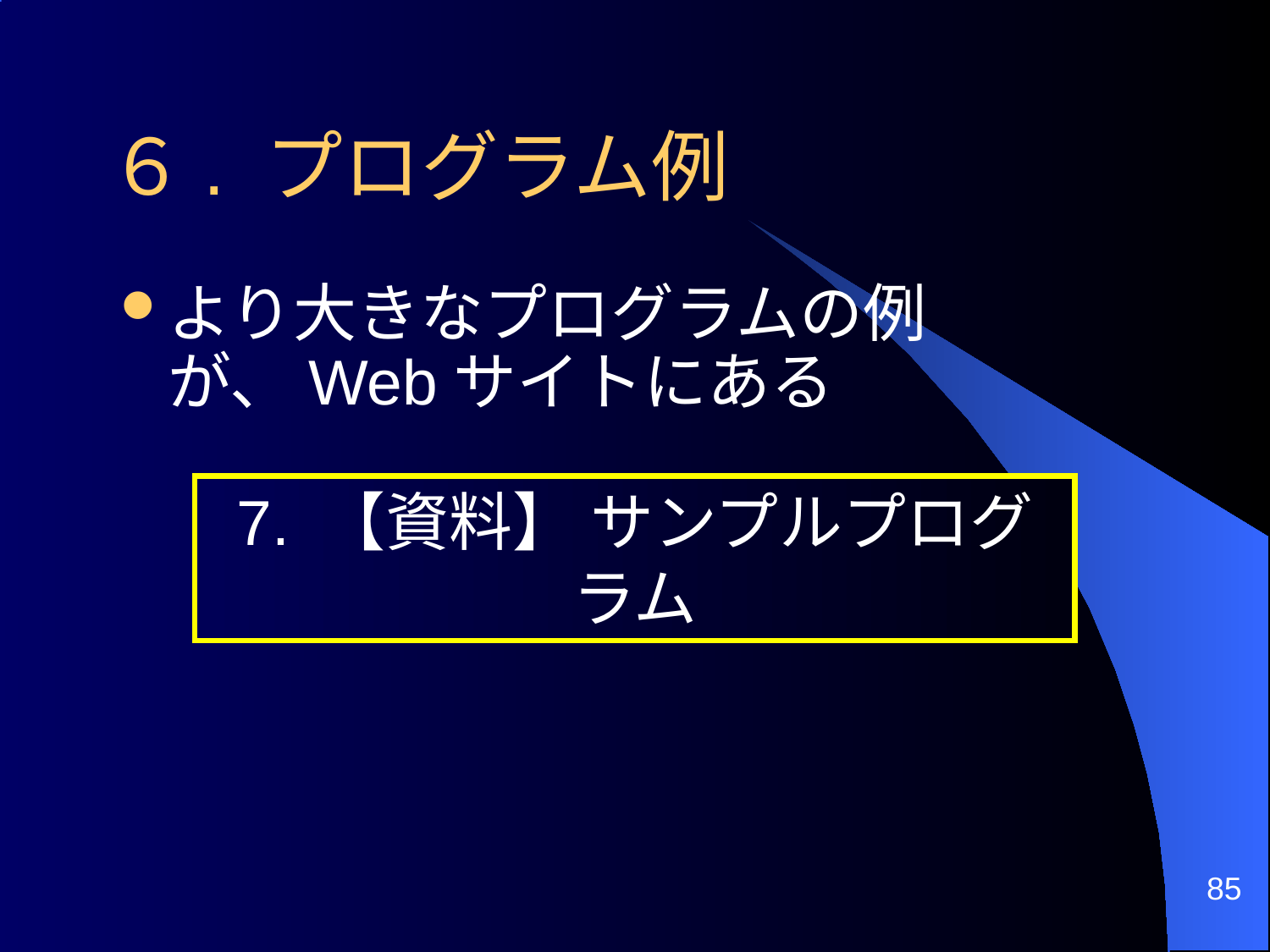

# ６. プログラム例
より大きなプログラムの例が、Webサイトにある
7. 【資料】 サンプルプログラム
85